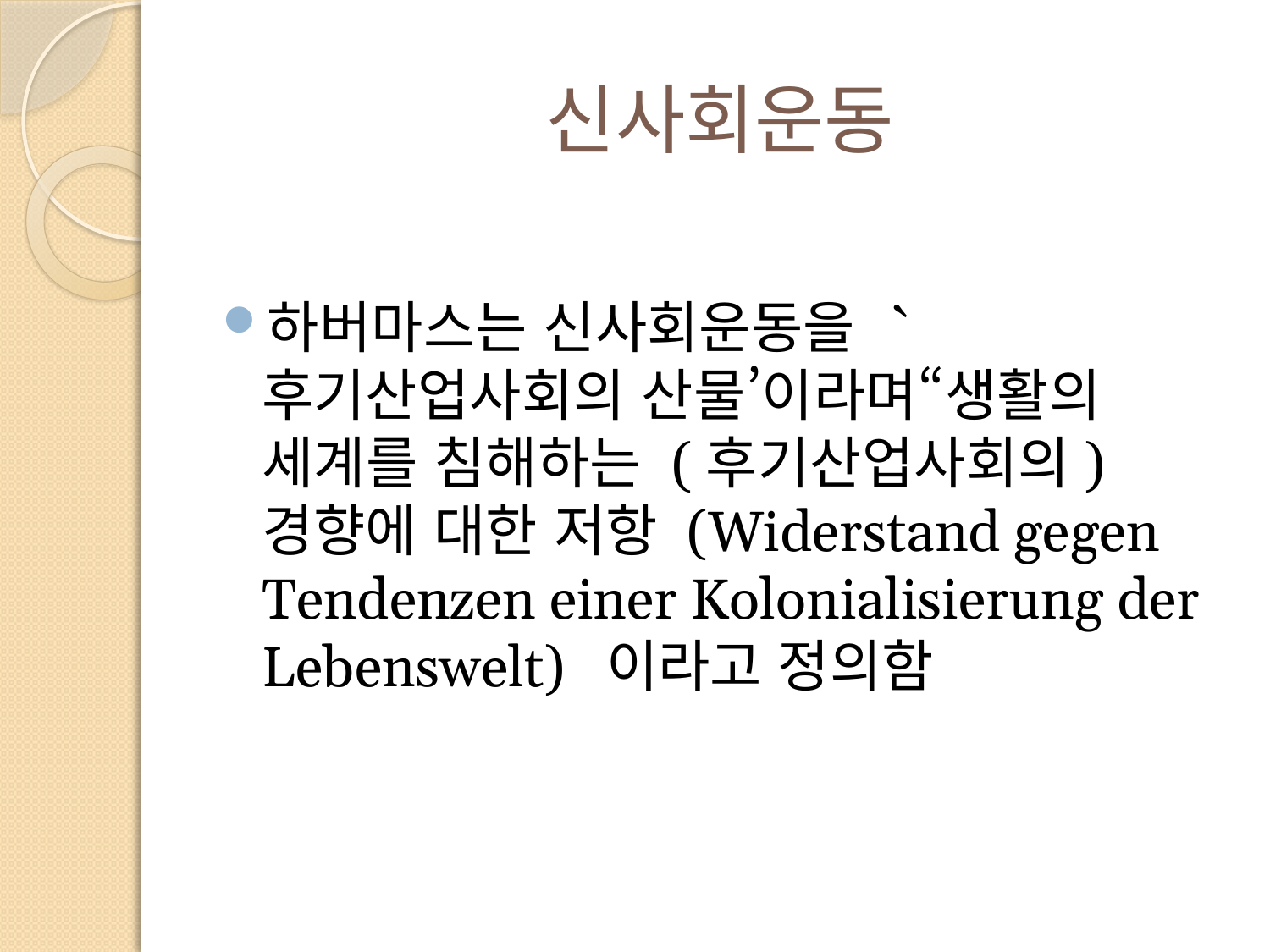

# 신사회운동
하버마스는 신사회운동을 `후기산업사회의 산물’이라며“생활의 세계를 침해하는 (후기산업사회의) 경향에 대한 저항 (Widerstand gegen Tendenzen einer Kolonialisierung der Lebenswelt)  이라고 정의함